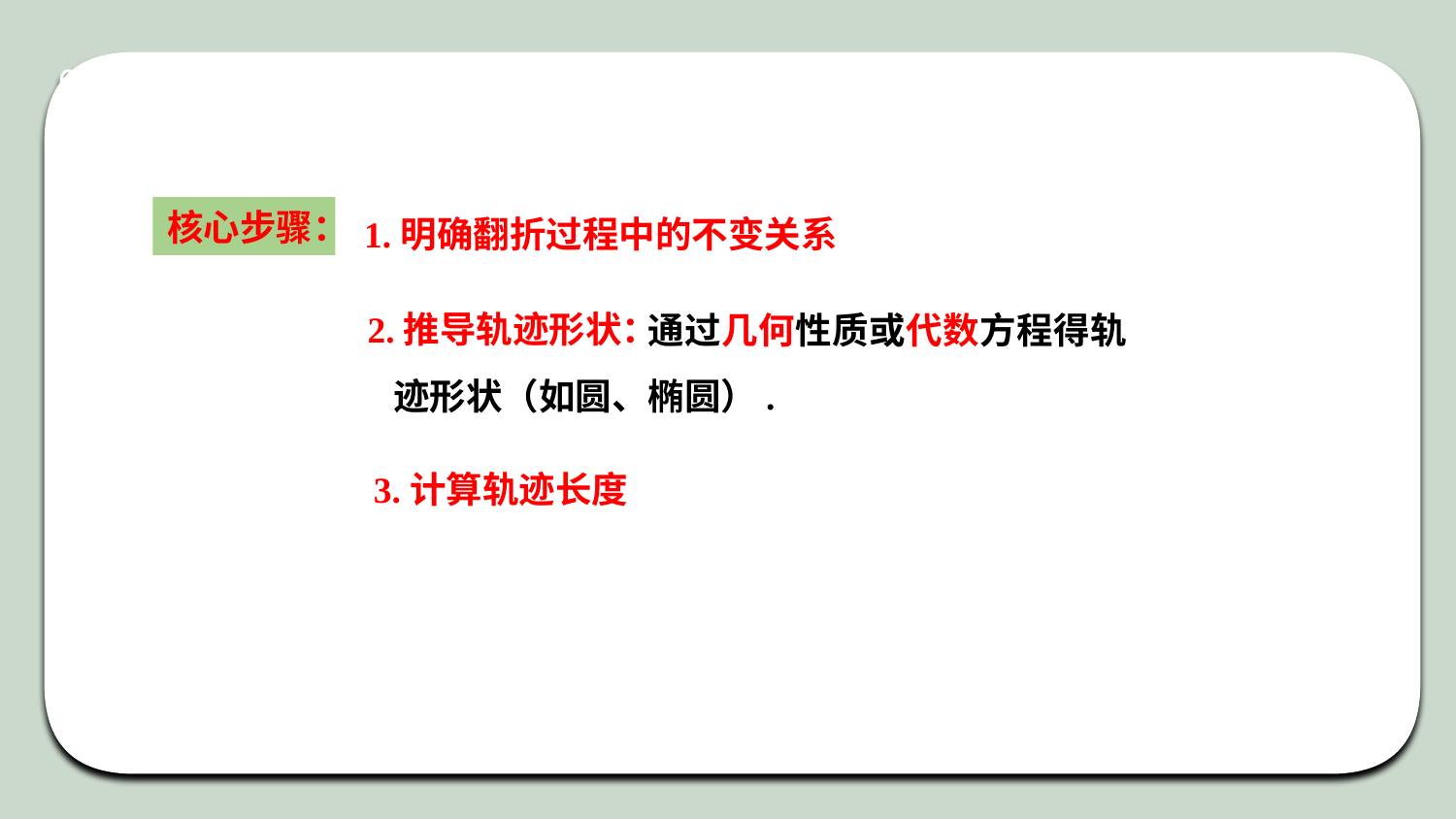

02
1.明确翻折过程中的不变关系
核心步骤：

2.推导轨迹形状：
                            通过几何性质或代数方程得轨迹形状（如圆、椭圆）.

3.计算轨迹长度